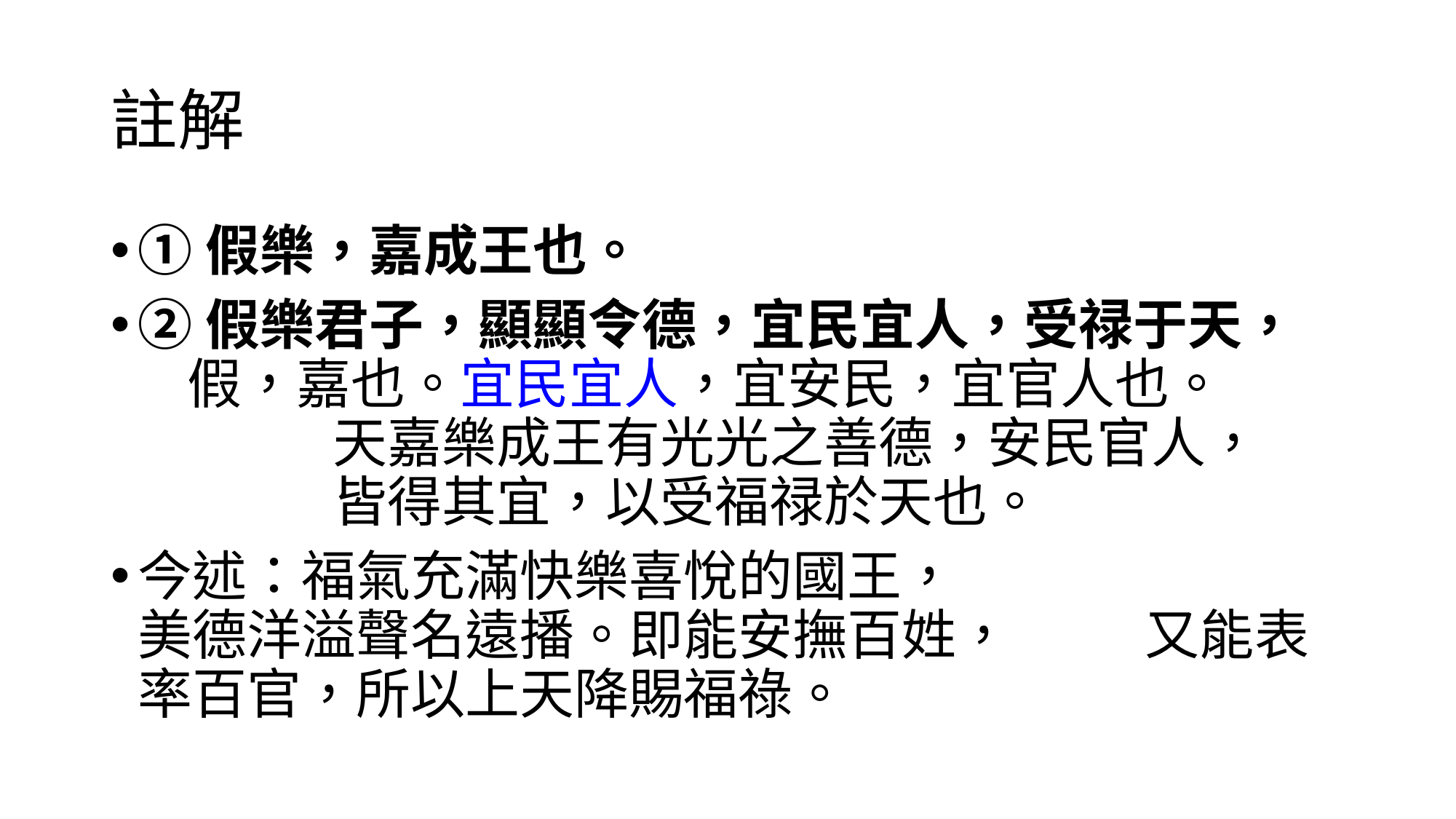

# 註解
①假樂，嘉成王也。
②假樂君子，顯顯令德，宜民宜人，受禄于天，        假，嘉也。宜民宜人，宜安民，宜官人也。                          天嘉樂成王有光光之善德，安民官人，                       皆得其宜，以受福禄於天也。
今述：福氣充滿快樂喜悅的國王，                                美德洋溢聲名遠播。即能安撫百姓，           又能表率百官，所以上天降賜福祿。